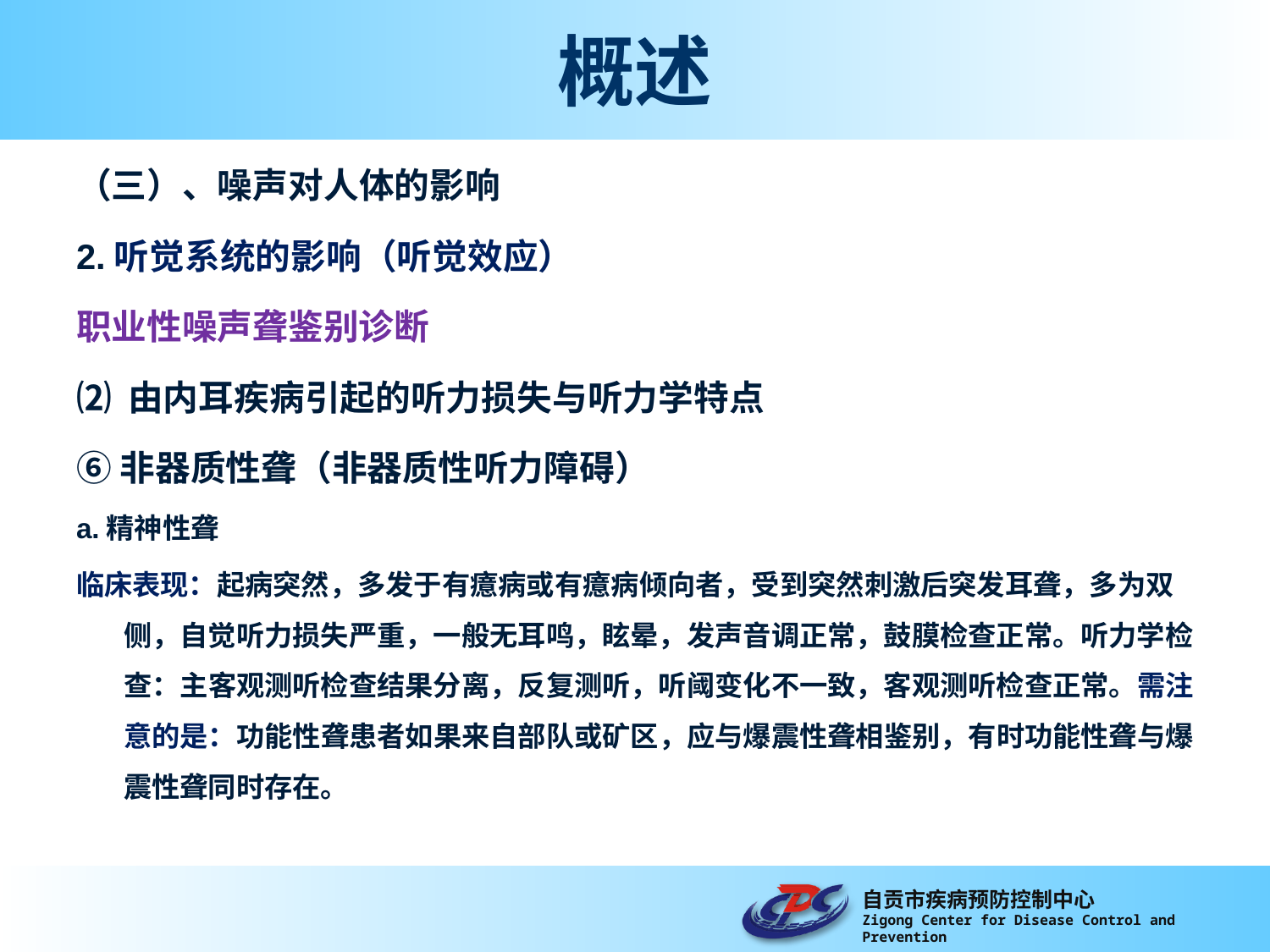

# 概述
（三）、噪声对人体的影响
2.听觉系统的影响（听觉效应）
职业性噪声聋鉴别诊断
⑵ 由内耳疾病引起的听力损失与听力学特点
⑥非器质性聋（非器质性听力障碍）
a.精神性聋
临床表现：起病突然，多发于有癔病或有癔病倾向者，受到突然刺激后突发耳聋，多为双侧，自觉听力损失严重，一般无耳鸣，眩晕，发声音调正常，鼓膜检查正常。听力学检查：主客观测听检查结果分离，反复测听，听阈变化不一致，客观测听检查正常。需注意的是：功能性聋患者如果来自部队或矿区，应与爆震性聋相鉴别，有时功能性聋与爆震性聋同时存在。

62